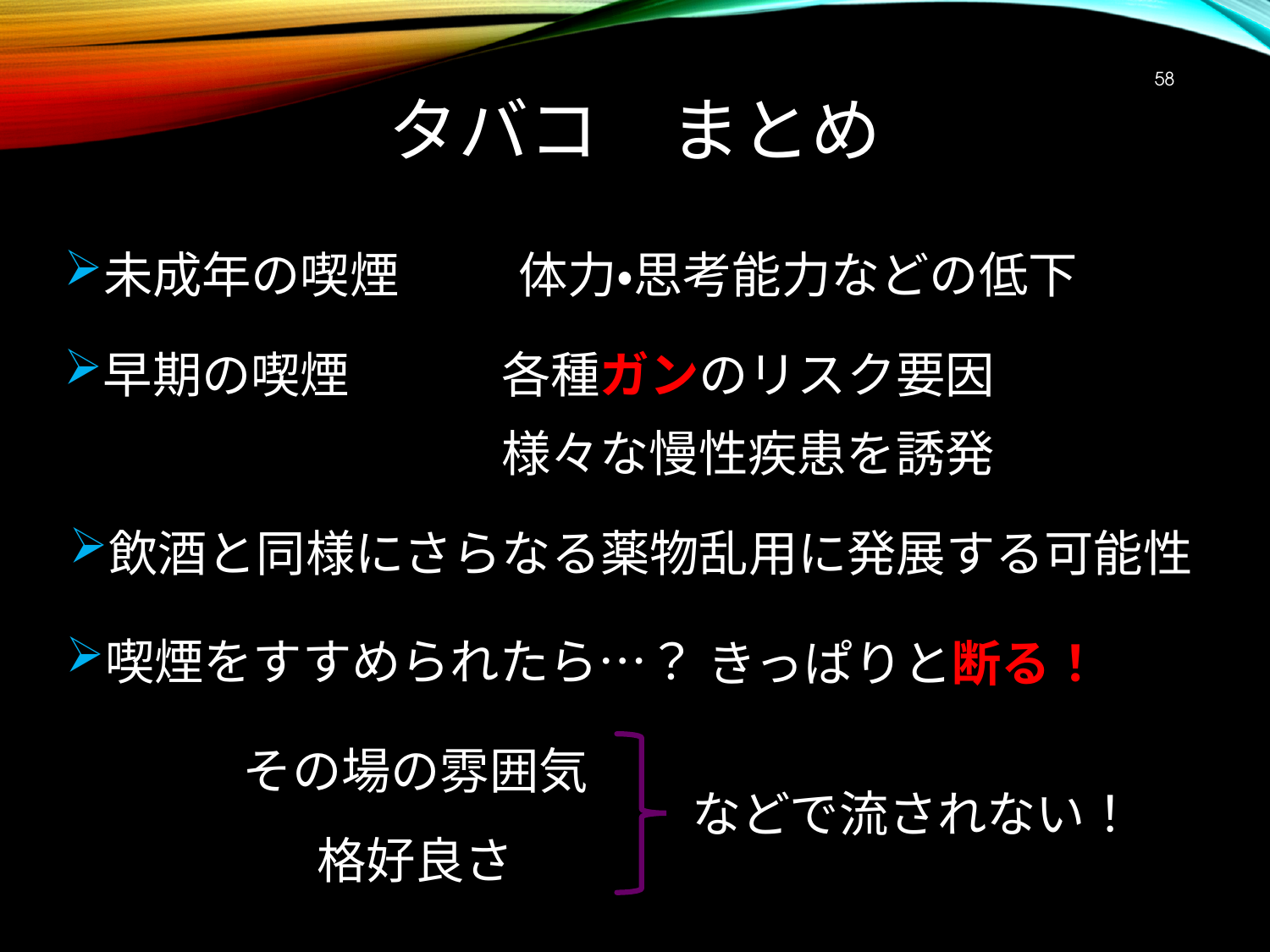

58
# タバコ　まとめ
未成年の喫煙
体力・思考能力などの低下
早期の喫煙
各種ガンのリスク要因
様々な慢性疾患を誘発
飲酒と同様にさらなる薬物乱用に発展する可能性
喫煙をすすめられたら…？
きっぱりと断る！
その場の雰囲気

などで流されない！
格好良さ